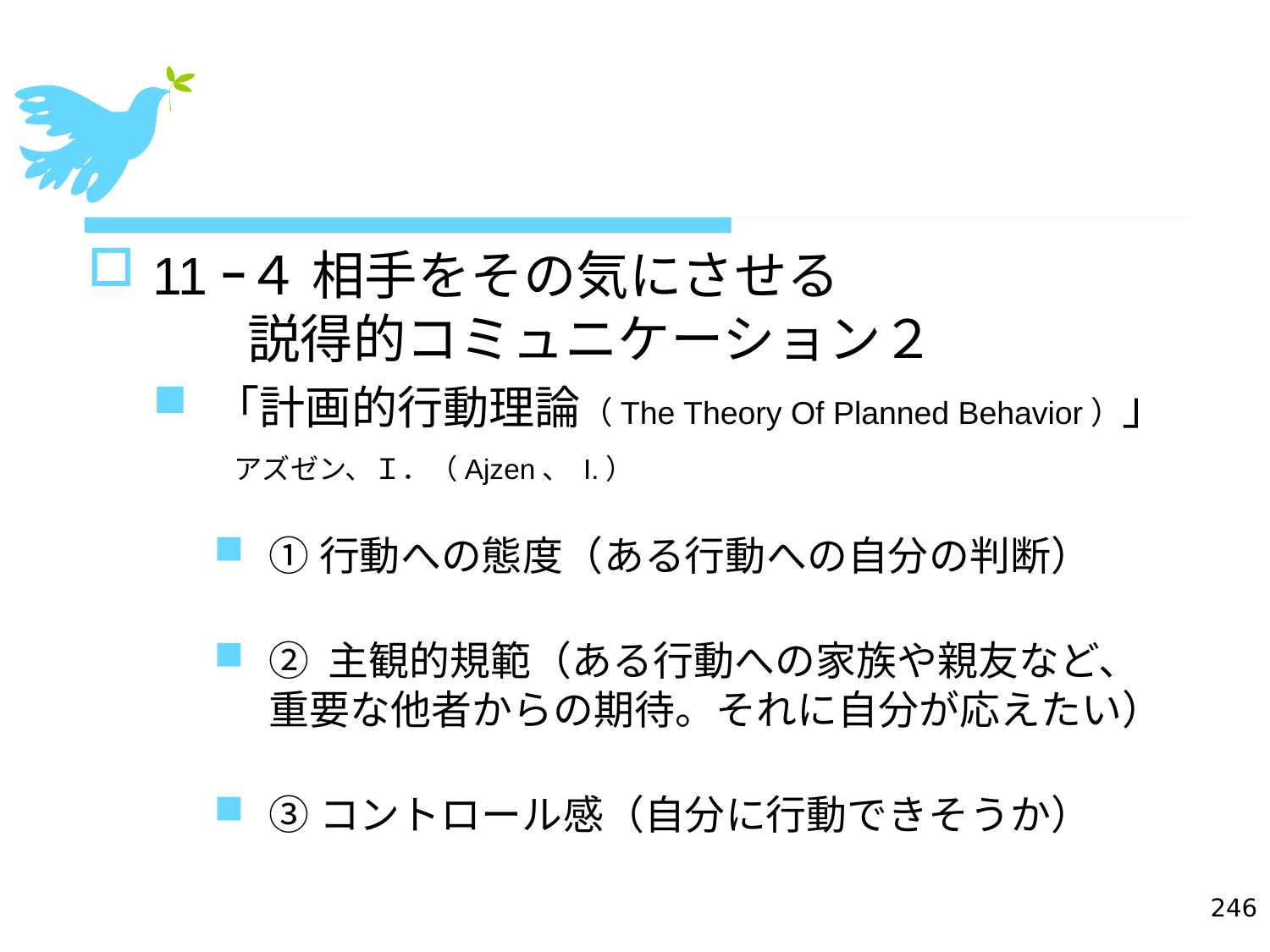

#
11ｰ４ 相手をその気にさせる
        説得的コミュニケーション２
「計画的行動理論（The Theory Of Planned Behavior）」
  アズゼン、Ｉ．（Ajzen、 I.）
①行動への態度（ある行動への自分の判断）
② 主観的規範（ある行動への家族や親友など、
重要な他者からの期待。それに自分が応えたい）
③コントロール感（自分に行動できそうか）
246